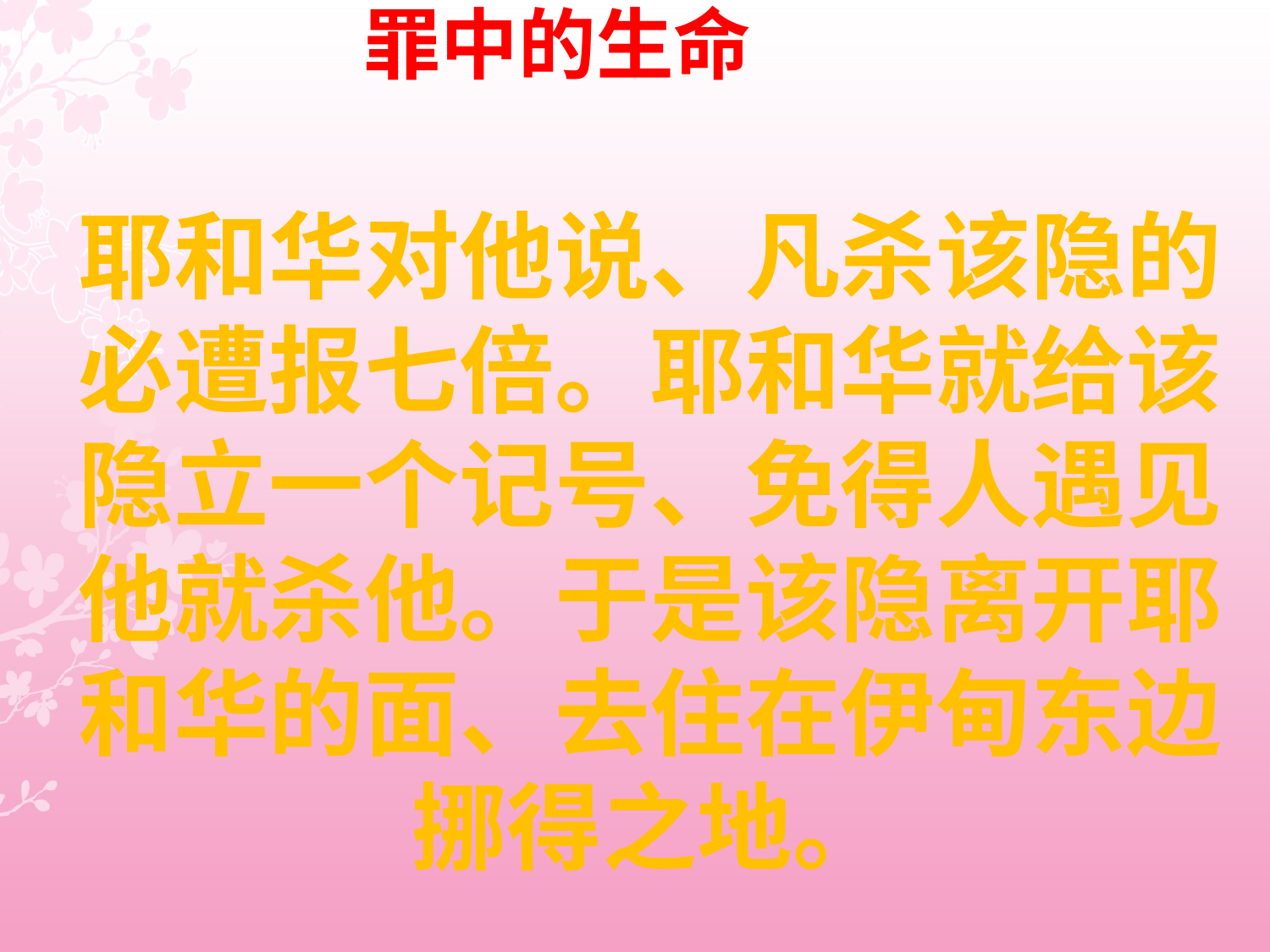

罪中的生命

耶和华对他说、凡杀该隐的必遭报七倍。耶和华就给该隐立一个记号、免得人遇见他就杀他。于是该隐离开耶和华的面、去住在伊甸东边挪得之地。